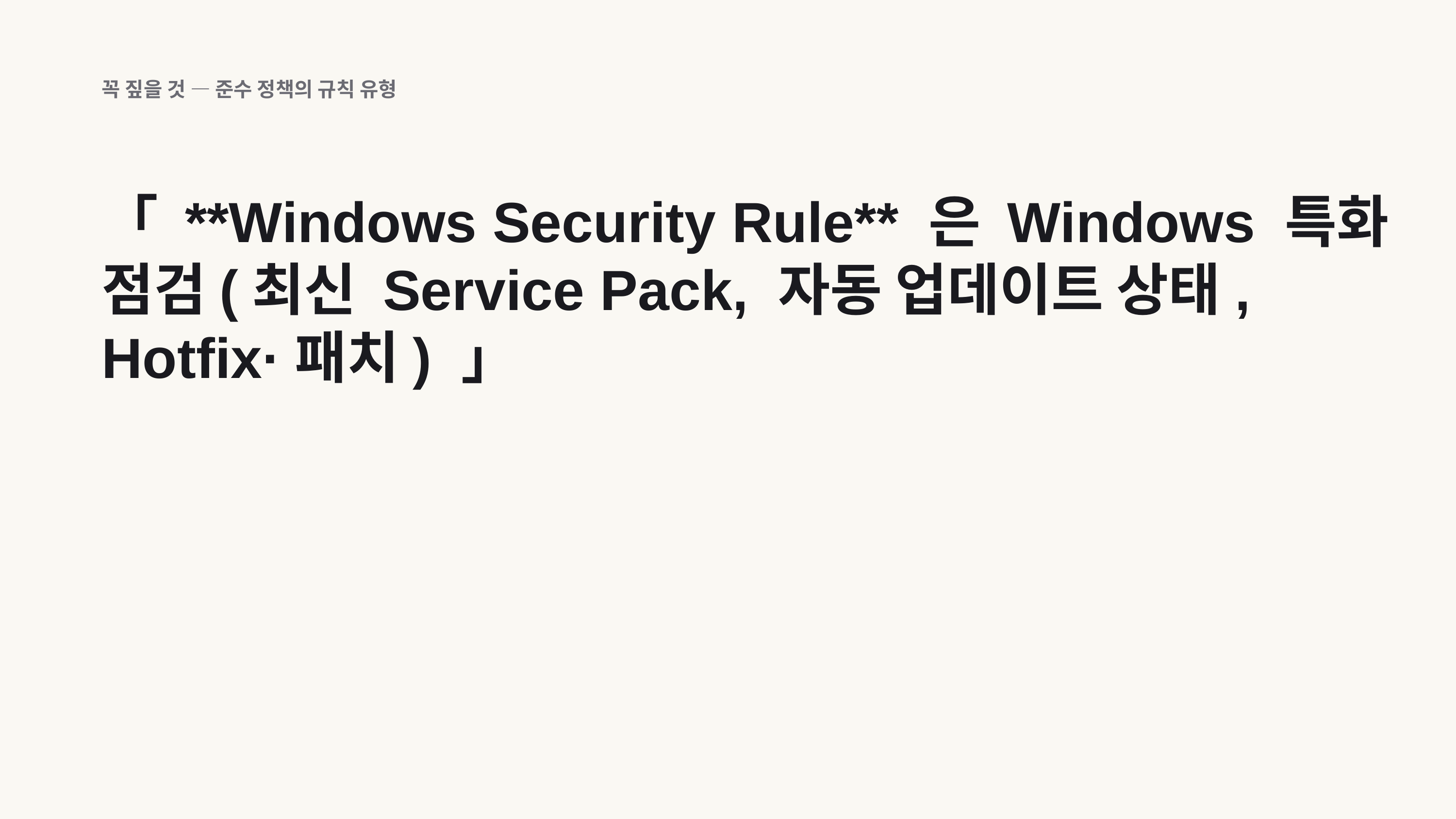

꼭 짚을 것 — 준수 정책의 규칙 유형
「 **Windows Security Rule** 은 Windows 특화 점검(최신 Service Pack, 자동 업데이트 상태, Hotfix·패치) 」